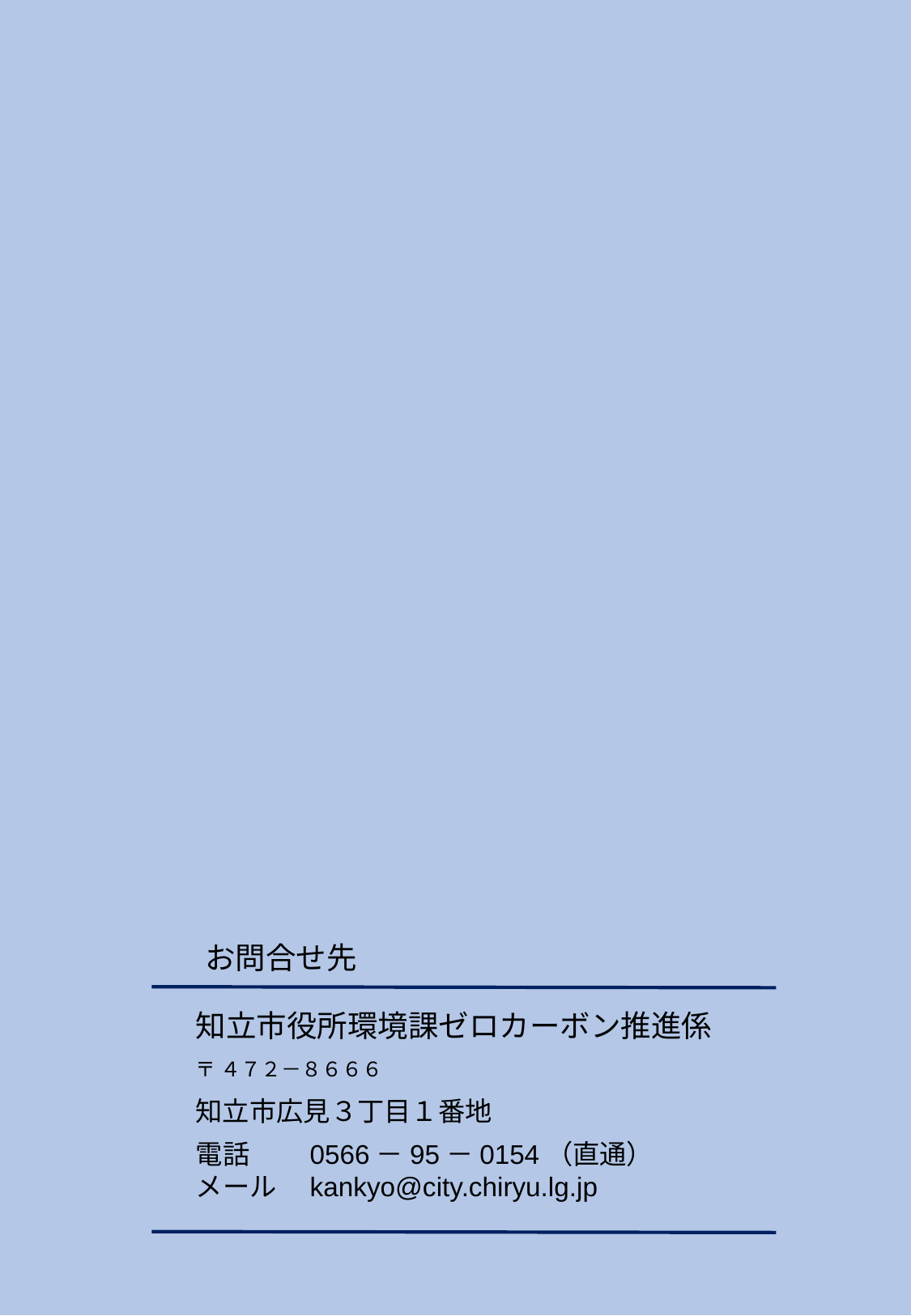

お問合せ先
知立市役所環境課ゼロカーボン推進係
〒 ４７２－８６６６
知立市広見３丁目１番地
電話　　0566－95－0154（直通）
メール　kankyo@city.chiryu.lg.jp